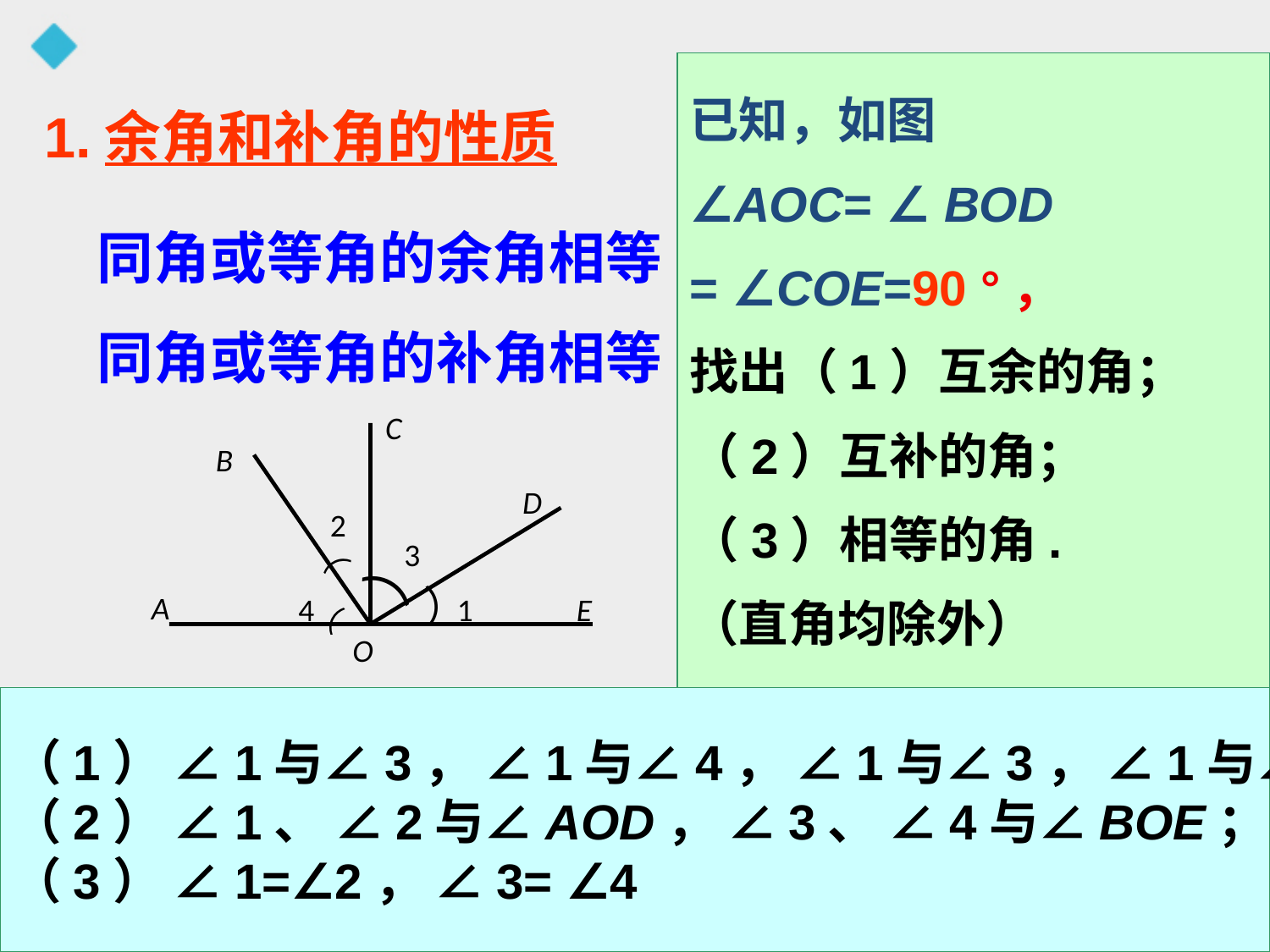

已知，如图
∠AOC= ∠ BOD
= ∠COE=90 °，
找出（1）互余的角；
（2）互补的角；
（3）相等的角.
（直角均除外）
1.余角和补角的性质
同角或等角的余角相等
同角或等角的补角相等
C

B

D
）
2

）
3
）
）
A
4
1
E

O
（1） ∠1与∠3， ∠1与∠4， ∠1与∠3， ∠1与∠4；
（2） ∠1、 ∠2与∠AOD， ∠3、 ∠4与∠BOE；
（3） ∠1=∠2， ∠3= ∠4